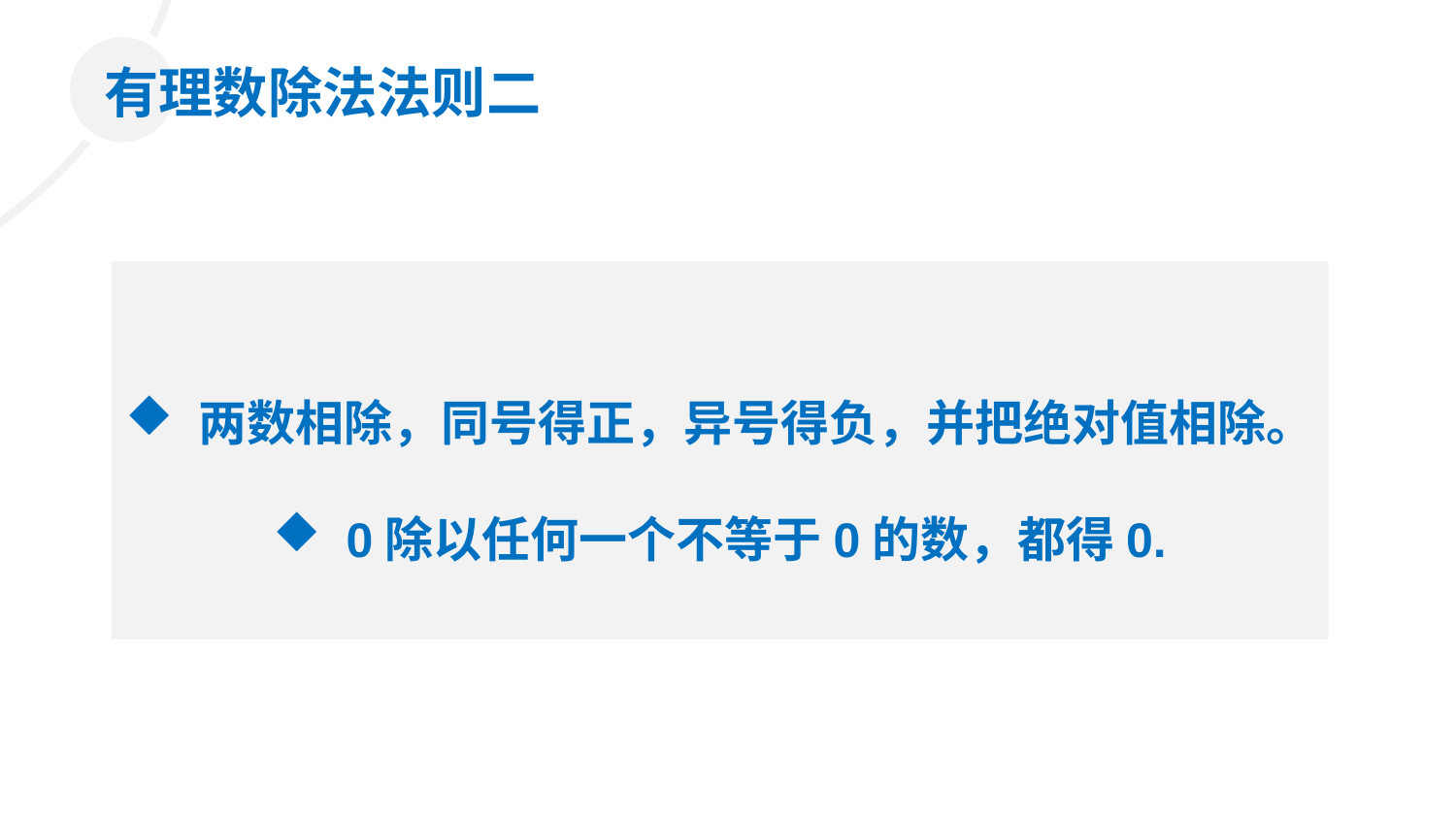

有理数除法法则二
两数相除，同号得正，异号得负，并把绝对值相除。
0除以任何一个不等于0的数，都得0.